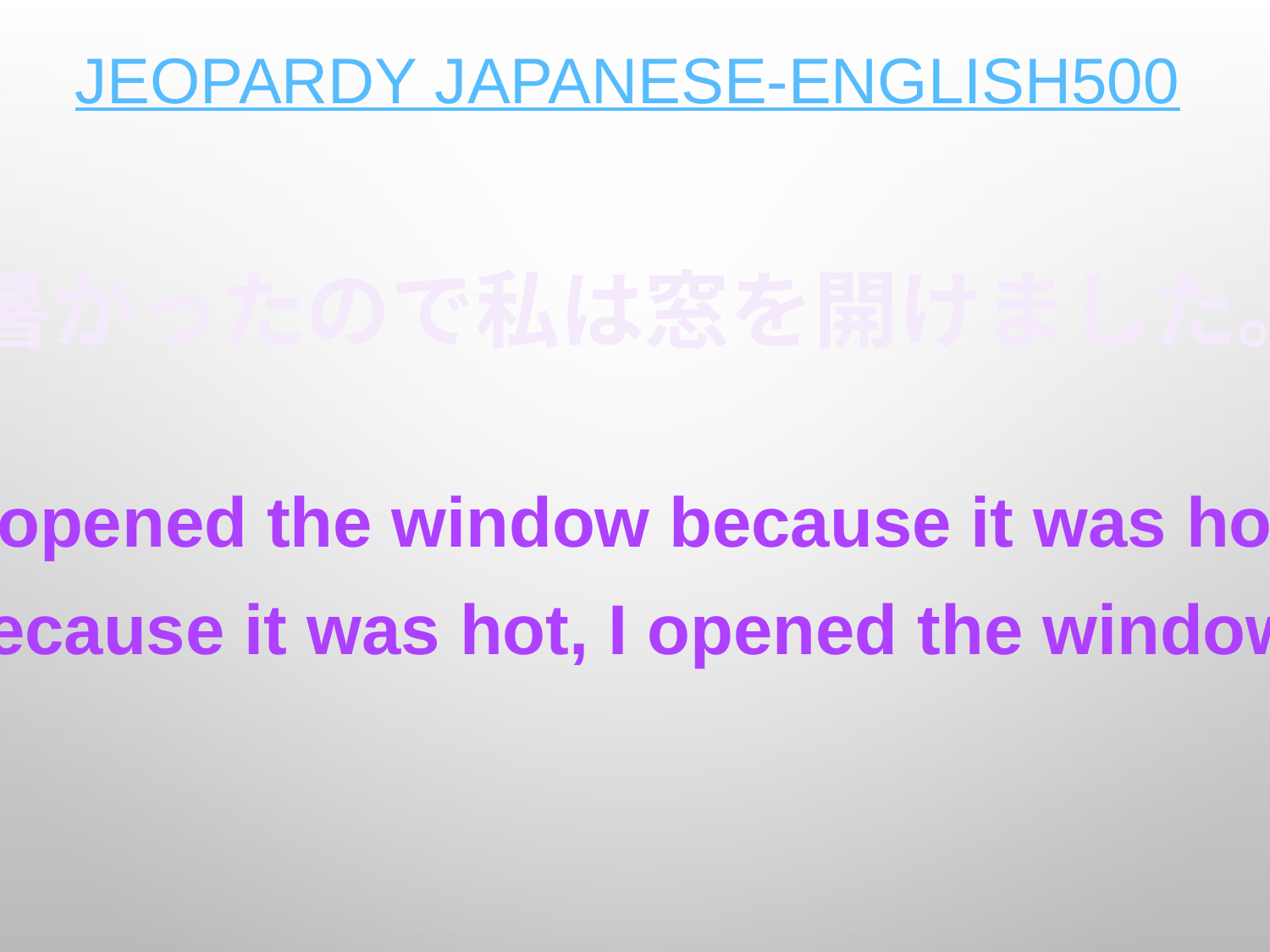

# Jeopardy Japanese-English500
暑かったので私は窓を開けました。
I opened the window because it was hot.
Because it was hot, I opened the window.